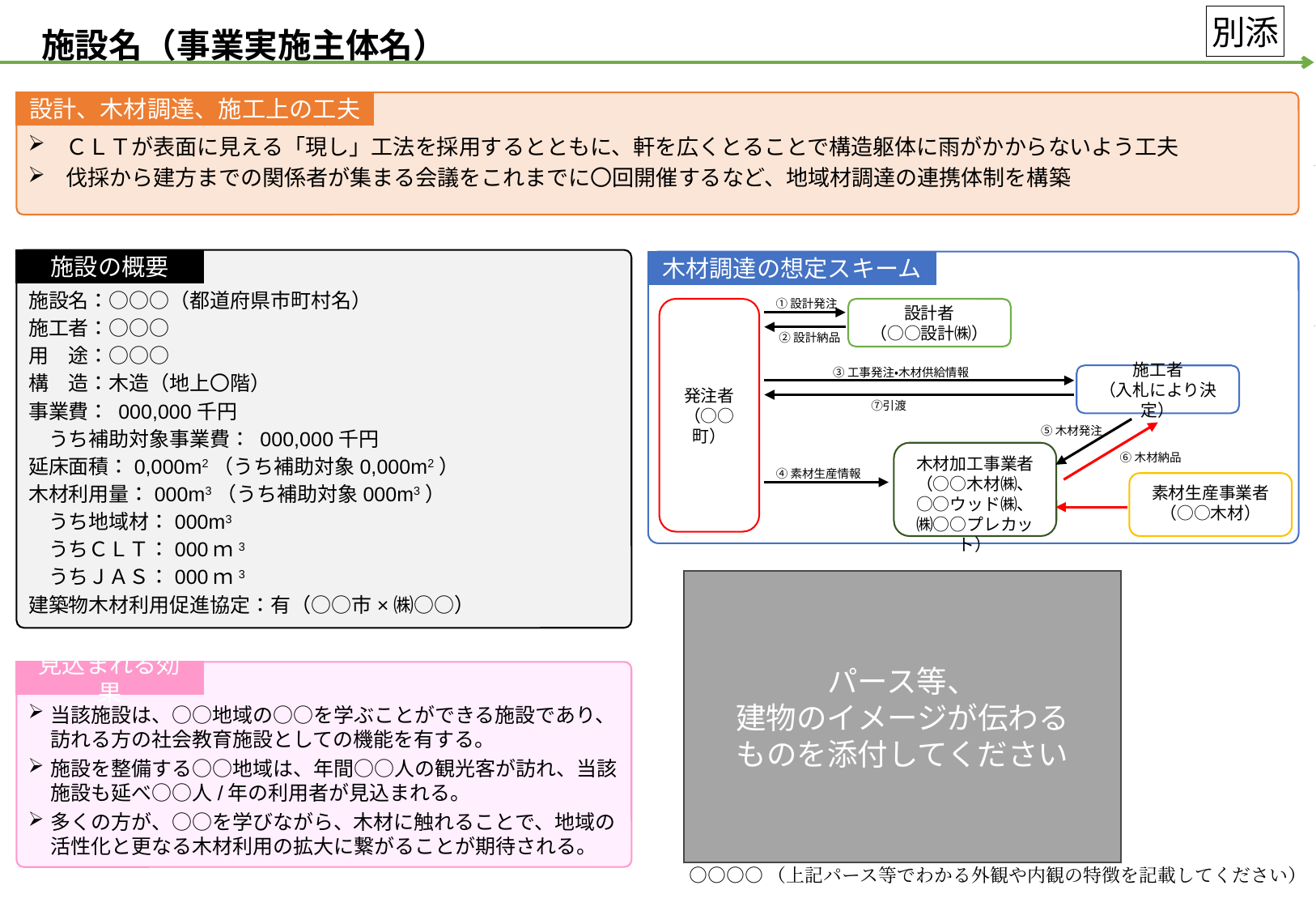

別添
施設名（事業実施主体名）
設計、木材調達、施工上の工夫
ＣＬＴが表面に見える「現し」工法を採用するとともに、軒を広くとることで構造躯体に雨がかからないよう工夫
伐採から建方までの関係者が集まる会議をこれまでに〇回開催するなど、地域材調達の連携体制を構築
記載例です。修正しご提出ください。
施設名：○○○（都道府県市町村名）
施工者：○○○
用　途：○○○
構　造：木造（地上〇階）
事業費： 000,000千円
　うち補助対象事業費： 000,000千円
延床面積：0,000m2（うち補助対象0,000m2）
木材利用量：000m3（うち補助対象000m3）
　うち地域材：000m3
　うちＣＬＴ：000ｍ3
　うちＪＡＳ：000ｍ3
建築物木材利用促進協定：有（○○市×㈱○○）
施設の概要

木材調達の想定スキーム
木材調達の想定スキームは、次ページも参考にご記載してください。
①設計発注
発注者
（○○町）
設計者
（○○設計㈱）
②設計納品
③工事発注・木材供給情報
施工者
（入札により決定）
　⑦引渡
⑤木材発注
木材加工事業者
（○○木材㈱、○○ウッド㈱、
㈱○○プレカット）
⑥木材納品
④素材生産情報
素材生産事業者
（○○木材）
パース等、
建物のイメージが伝わる
ものを添付してください
当該施設は、○○地域の○○を学ぶことができる施設であり、訪れる方の社会教育施設としての機能を有する。
施設を整備する○○地域は、年間○○人の観光客が訪れ、当該施設も延べ○○人/年の利用者が見込まれる。
多くの方が、○○を学びながら、木材に触れることで、地域の活性化と更なる木材利用の拡大に繋がることが期待される。
見込まれる効果
○○○○（上記パース等でわかる外観や内観の特徴を記載してください）